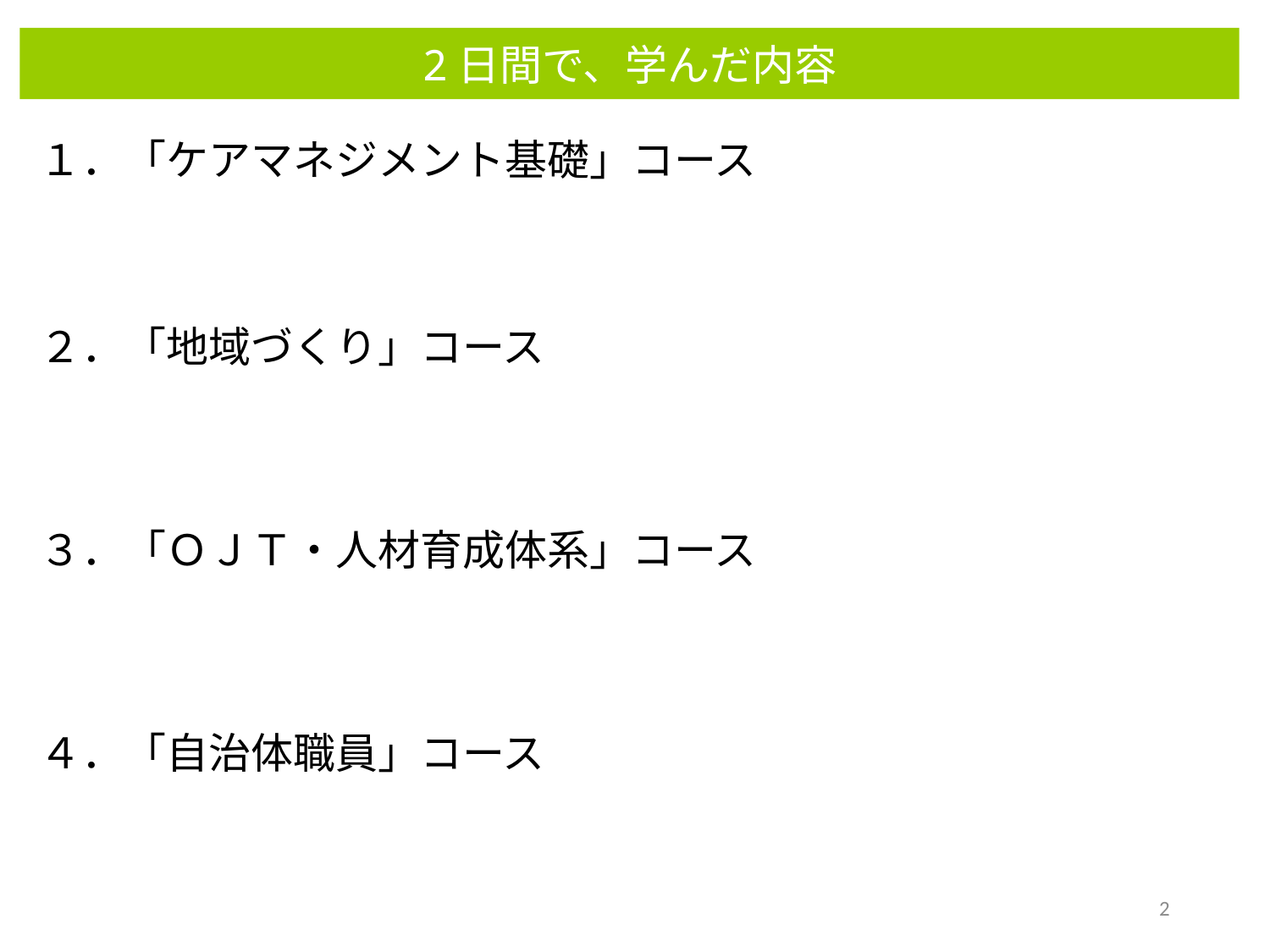

2日間で、学んだ内容
１．「ケアマネジメント基礎」コース

２．「地域づくり」コース

３．「ＯＪＴ・人材育成体系」コース

４．「自治体職員」コース

2